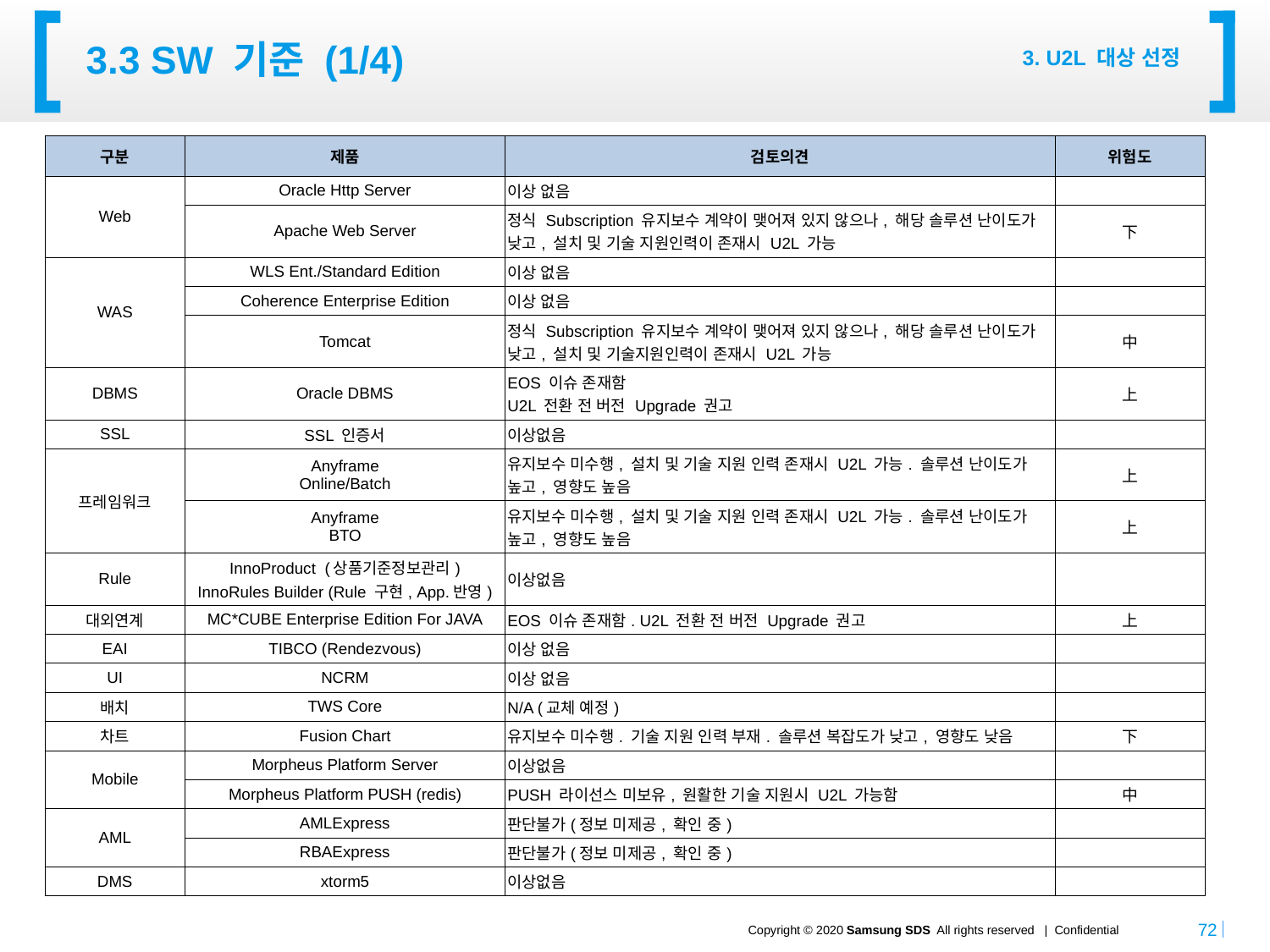

# 3.3 SW 기준 (1/4)
3. U2L 대상 선정
| 구분 | 제품 | 검토의견 | 위험도 |
| --- | --- | --- | --- |
| Web | Oracle Http Server | 이상 없음 |  |
|  | Apache Web Server | 정식 Subscription 유지보수 계약이 맺어져 있지 않으나, 해당 솔루션 난이도가 낮고, 설치 및 기술 지원인력이 존재시 U2L 가능 | 下 |
| WAS | WLS Ent./Standard Edition | 이상 없음 |  |
|  | Coherence Enterprise Edition | 이상 없음 |  |
|  | Tomcat | 정식 Subscription 유지보수 계약이 맺어져 있지 않으나, 해당 솔루션 난이도가 낮고, 설치 및 기술지원인력이 존재시 U2L 가능 | 中 |
| DBMS | Oracle DBMS | EOS 이슈 존재함 U2L 전환 전 버전 Upgrade 권고 | 上 |
| SSL | SSL 인증서 | 이상없음 |  |
| 프레임워크 | Anyframe Online/Batch | 유지보수 미수행, 설치 및 기술 지원 인력 존재시 U2L 가능. 솔루션 난이도가 높고, 영향도 높음 | 上 |
|  | Anyframe BTO | 유지보수 미수행, 설치 및 기술 지원 인력 존재시 U2L 가능. 솔루션 난이도가 높고, 영향도 높음 | 上 |
| Rule | InnoProduct (상품기준정보관리) InnoRules Builder (Rule 구현, App.반영) | 이상없음 |  |
| 대외연계 | MC\*CUBE Enterprise Edition For JAVA | EOS 이슈 존재함. U2L 전환 전 버전 Upgrade 권고 | 上 |
| EAI | TIBCO (Rendezvous) | 이상 없음 |  |
| UI | NCRM | 이상 없음 |  |
| 배치 | TWS Core | N/A (교체 예정) |  |
| 차트 | Fusion Chart | 유지보수 미수행. 기술 지원 인력 부재. 솔루션 복잡도가 낮고, 영향도 낮음 | 下 |
| Mobile | Morpheus Platform Server | 이상없음 |  |
|  | Morpheus Platform PUSH (redis) | PUSH 라이선스 미보유, 원활한 기술 지원시 U2L 가능함 | 中 |
| AML | AMLExpress | 판단불가(정보 미제공, 확인 중) |  |
|  | RBAExpress | 판단불가(정보 미제공, 확인 중) |  |
| DMS | xtorm5 | 이상없음 |  |